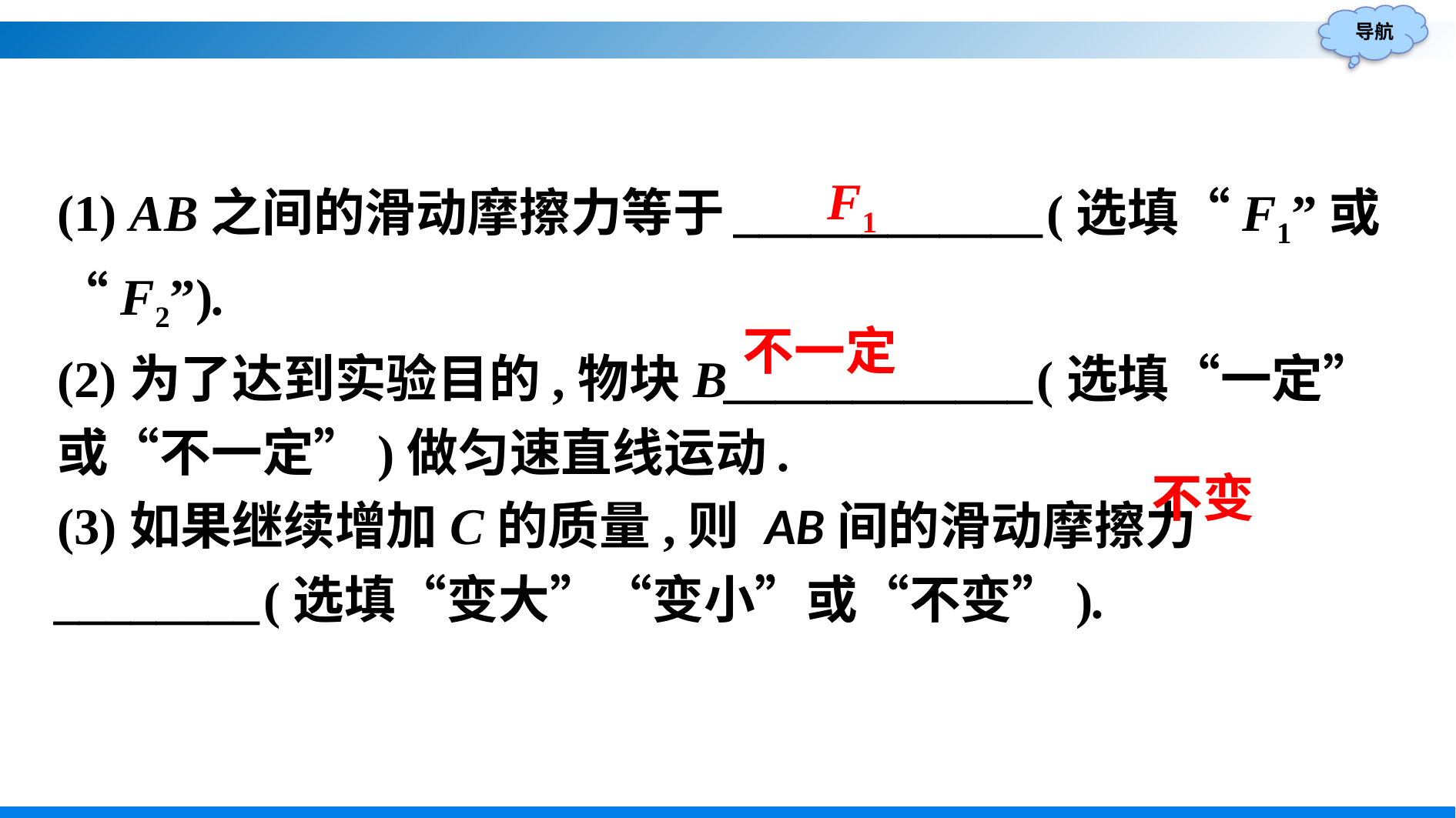

(1) AB之间的滑动摩擦力等于____________(选填“F1”或“F2”).
(2)为了达到实验目的,物块B____________(选填“一定”或“不一定”)做匀速直线运动.
(3)如果继续增加C的质量,则 AB间的滑动摩擦力________(选填“变大”“变小”或“不变”).
F1
不一定
不变